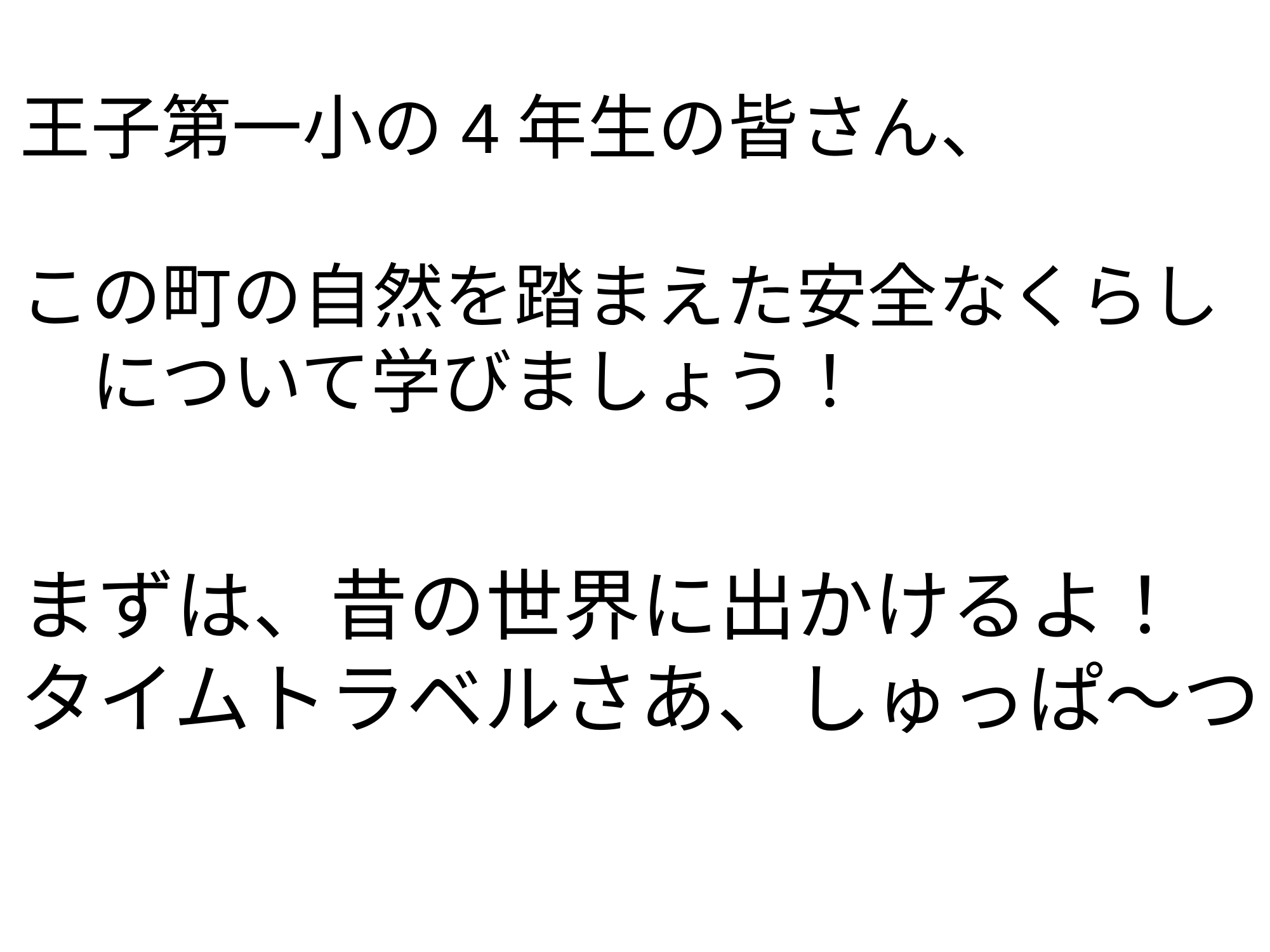

王子第一小の4年生の皆さん、

この町の自然を踏まえた安全なくらし
　について学びましょう！

まずは、昔の世界に出かけるよ！
タイムトラベルさあ、しゅっぱ～つ！